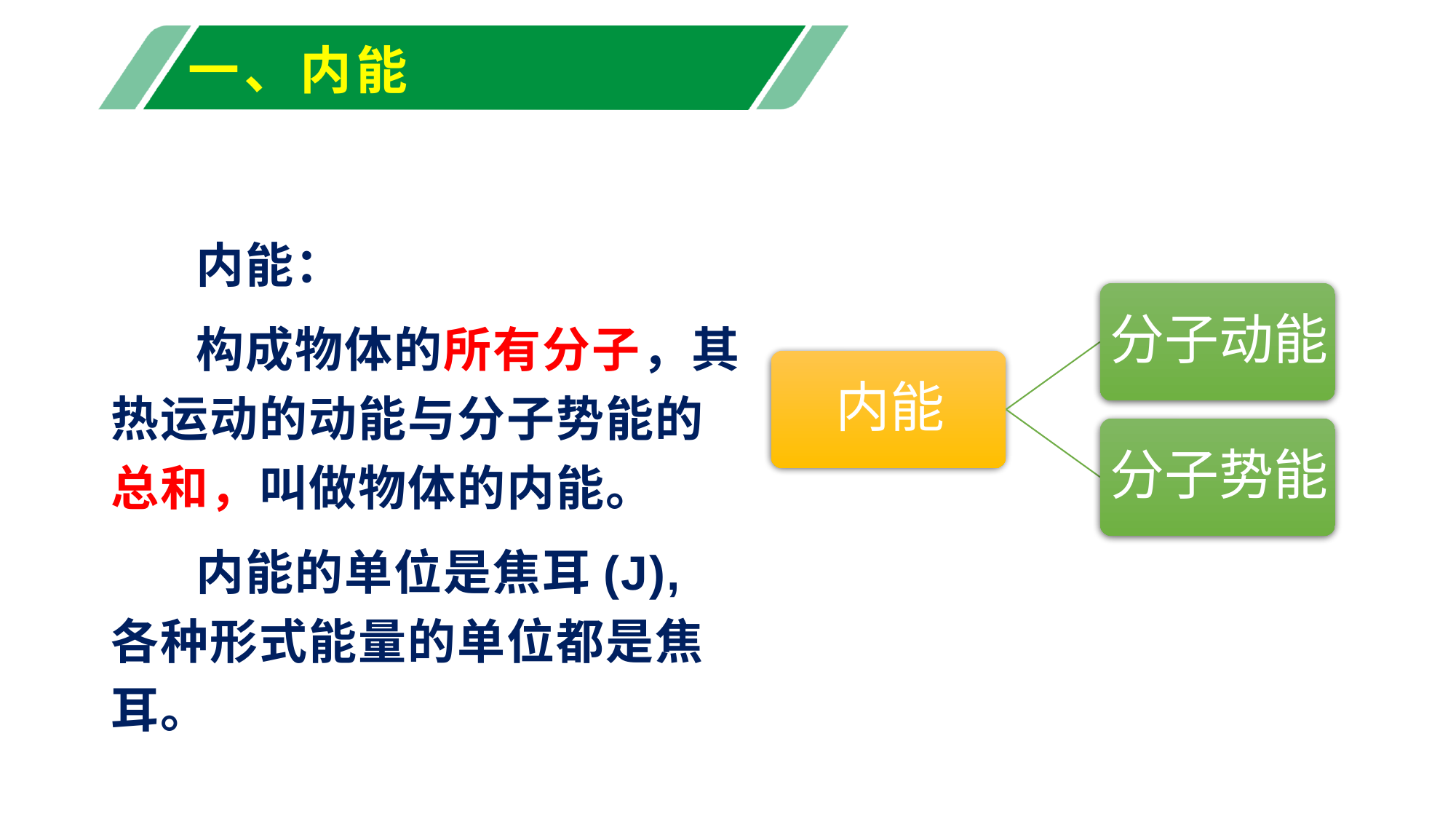

# 一、内能

内能：
构成物体的所有分子，其热运动的动能与分子势能的总和，叫做物体的内能。
内能的单位是焦耳(J),各种形式能量的单位都是焦耳。
内能

分子动能

分子势能